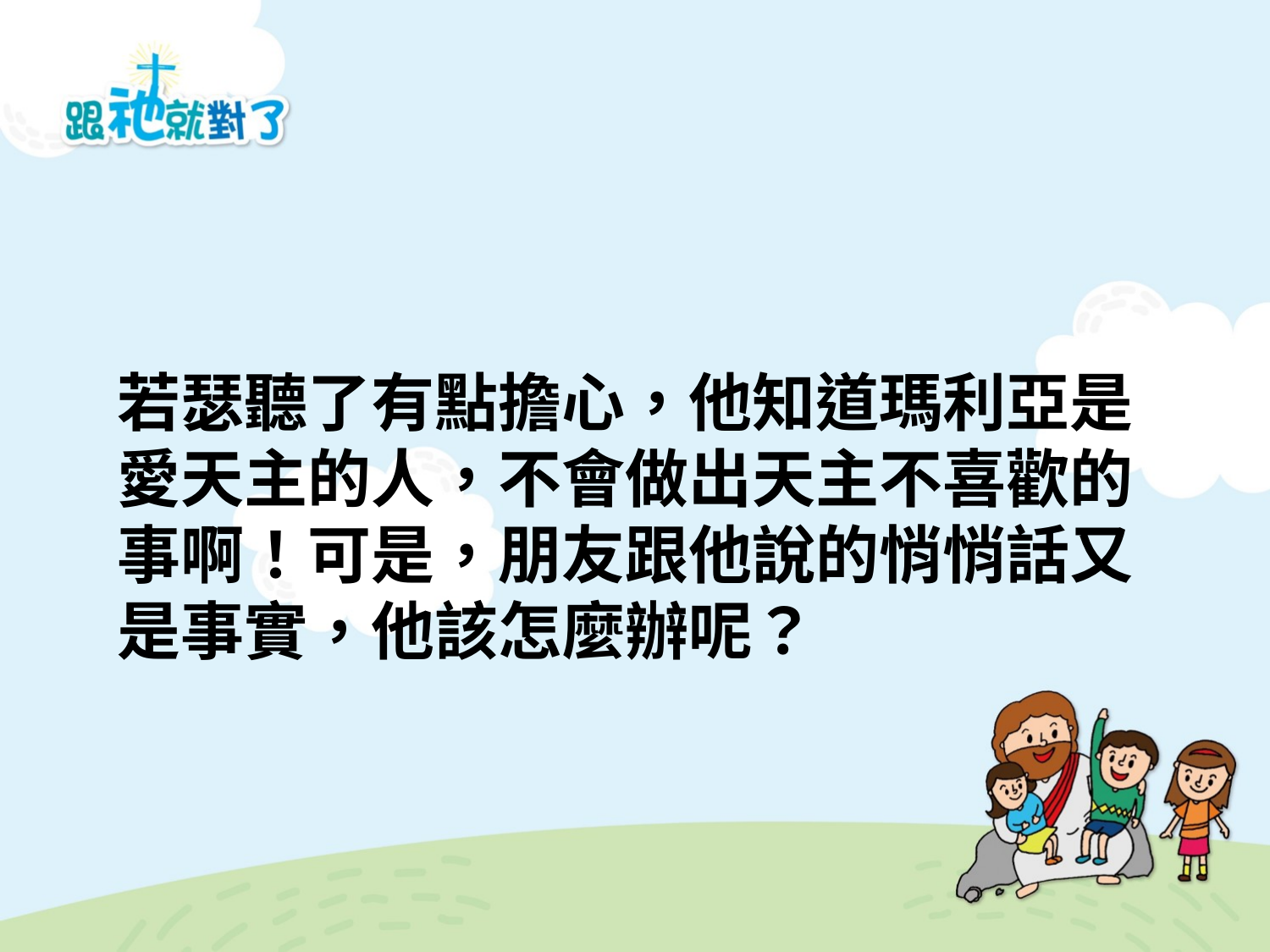

若瑟聽了有點擔心，他知道瑪利亞是愛天主的人，不會做出天主不喜歡的事啊！可是，朋友跟他說的悄悄話又是事實，他該怎麼辦呢？